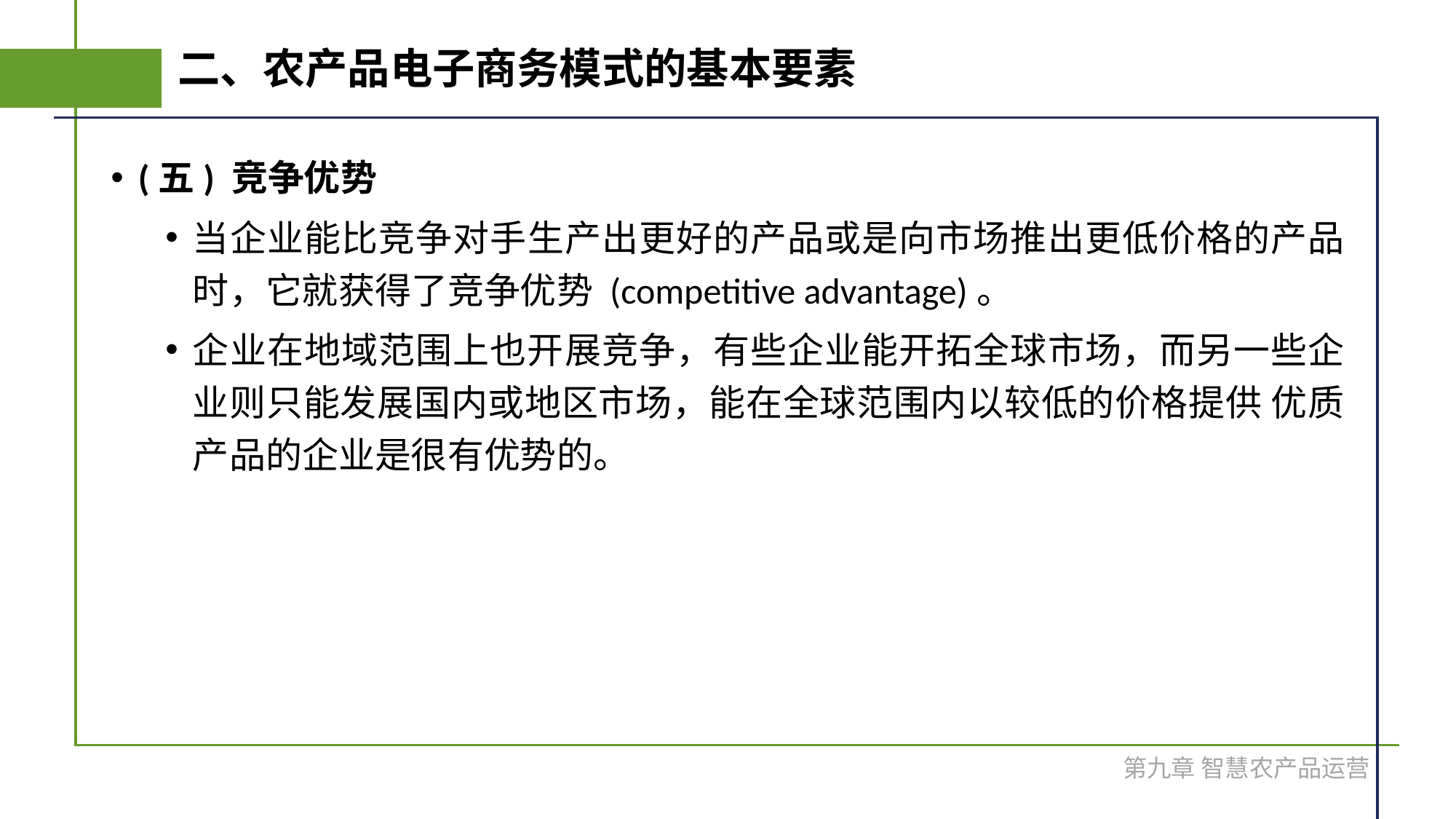

# 二、农产品电子商务模式的基本要素
(五) 竞争优势
当企业能比竞争对手生产出更好的产品或是向市场推出更低价格的产品时，它就获得了竞争优势 (competitive advantage)。
企业在地域范围上也开展竞争，有些企业能开拓全球市场，而另一些企业则只能发展国内或地区市场，能在全球范围内以较低的价格提供 优质产品的企业是很有优势的。

第九章 智慧农产品运营